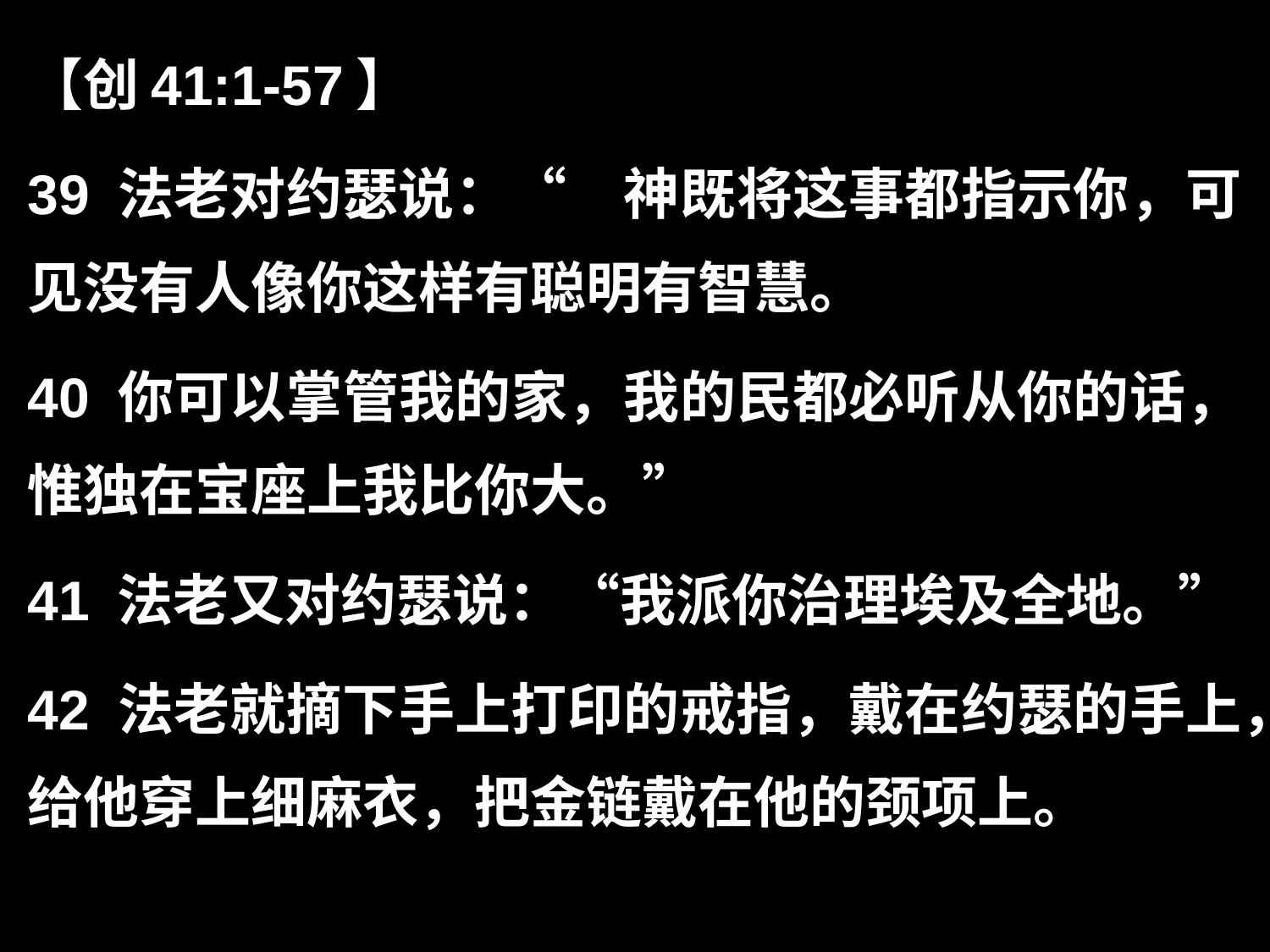

【创41:1-57】
39 法老对约瑟说：“　神既将这事都指示你，可见没有人像你这样有聪明有智慧。
40 你可以掌管我的家，我的民都必听从你的话，惟独在宝座上我比你大。”
41 法老又对约瑟说：“我派你治理埃及全地。”
42 法老就摘下手上打印的戒指，戴在约瑟的手上，给他穿上细麻衣，把金链戴在他的颈项上。